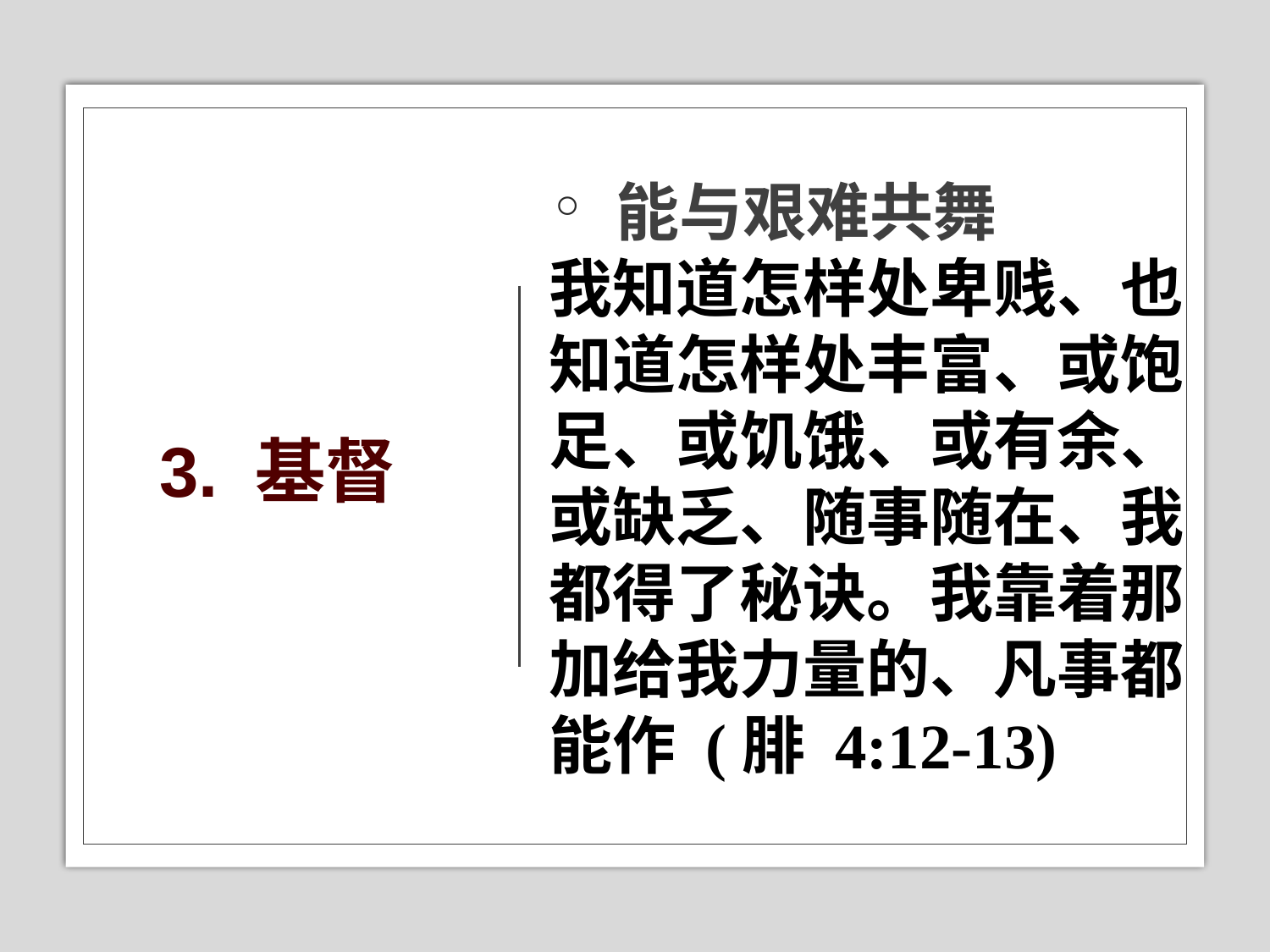

能与艰难共舞
我知道怎样处卑贱、也知道怎样处丰富、或饱足、或饥饿、或有余、或缺乏、随事随在、我都得了秘诀。我靠着那加给我力量的、凡事都能作 (腓 4:12-13)
# 3. 基督